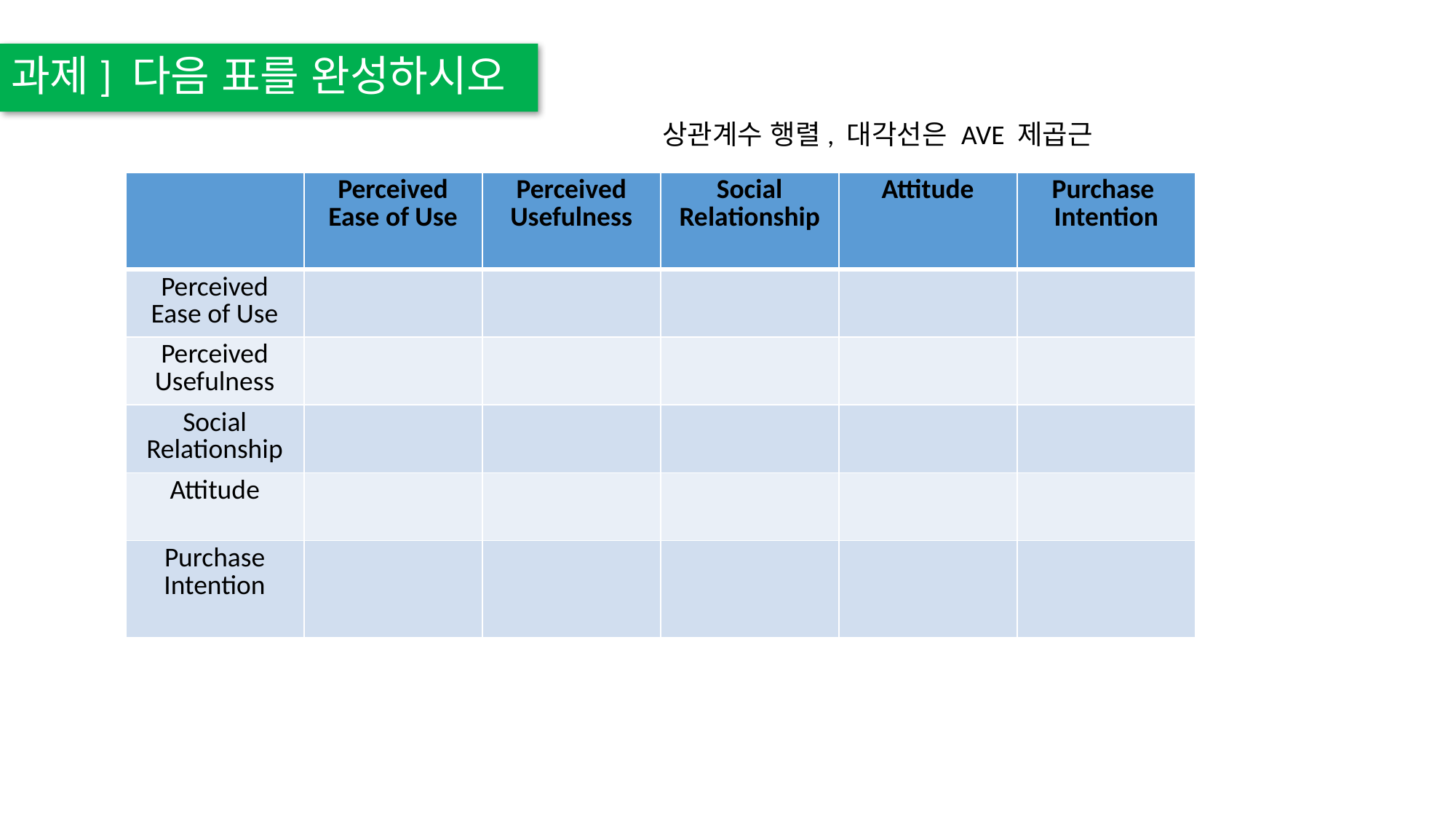

과제] 다음 표를 완성하시오
상관계수 행렬, 대각선은 AVE 제곱근
|  | Perceived Ease of Use | Perceived Usefulness | Social Relationship | Attitude | Purchase Intention |
| --- | --- | --- | --- | --- | --- |
| Perceived Ease of Use |  |  |  |  |  |
| Perceived Usefulness |  |  |  |  |  |
| Social Relationship |  |  |  |  |  |
| Attitude |  |  |  |  |  |
| Purchase Intention |  |  |  |  |  |